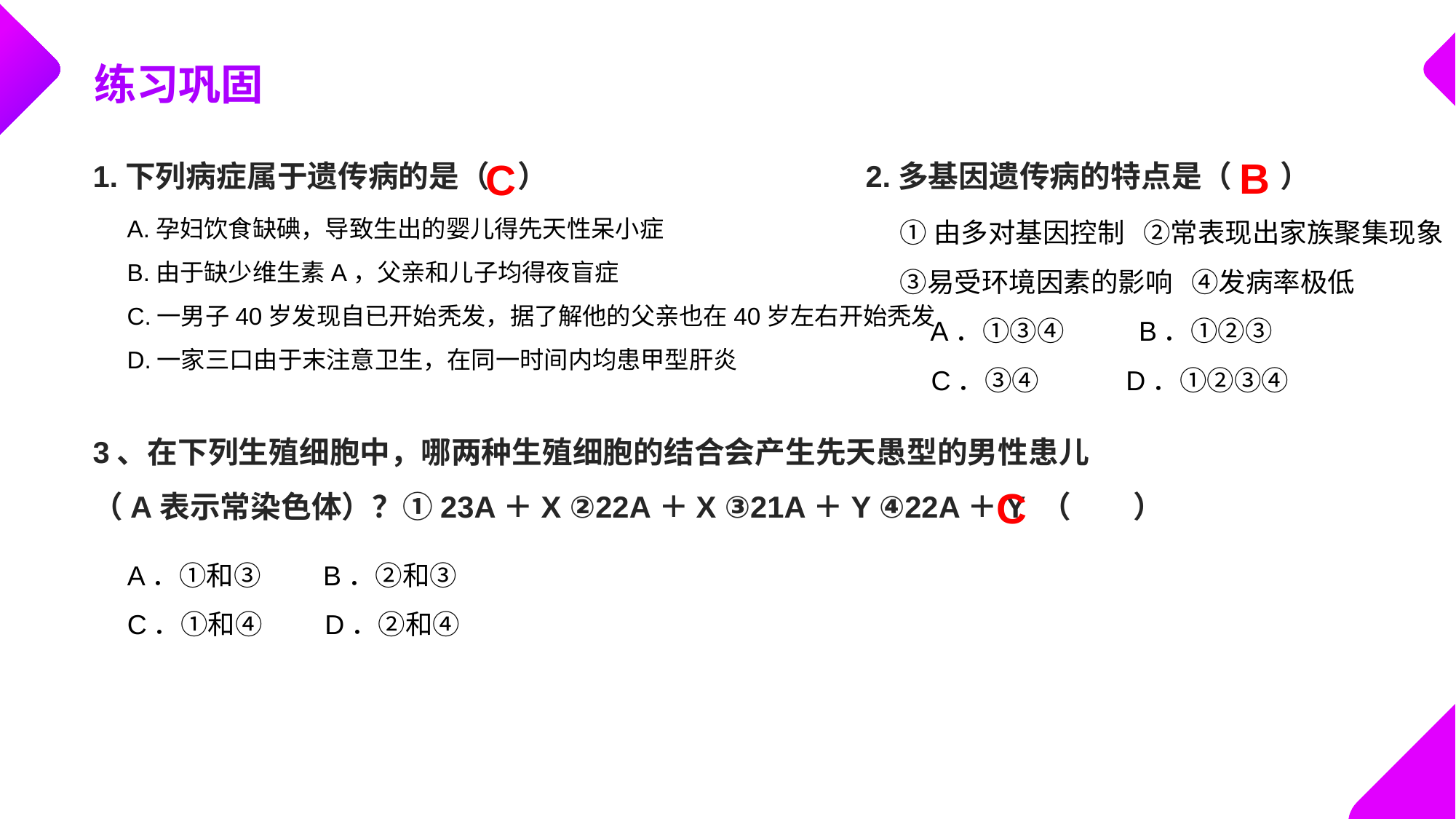

练习巩固
B
C
1.下列病症属于遗传病的是（    ）
2.多基因遗传病的特点是（       ）
A.孕妇饮食缺碘，导致生出的婴儿得先天性呆小症
B.由于缺少维生素A，父亲和儿子均得夜盲症
C.一男子40岁发现自已开始秃发，据了解他的父亲也在40岁左右开始秃发
D.一家三口由于末注意卫生，在同一时间内均患甲型肝炎
①由多对基因控制   ②常表现出家族聚集现象
③易受环境因素的影响   ④发病率极低
    A．①③④           B．①②③
    C．③④             D．①②③④
3、在下列生殖细胞中，哪两种生殖细胞的结合会产生先天愚型的男性患儿
（A表示常染色体）？①23A＋X ②22A＋X ③21A＋Y ④22A＋Y （         ）
C
A．①和③         B．②和③
C．①和④         D．②和④